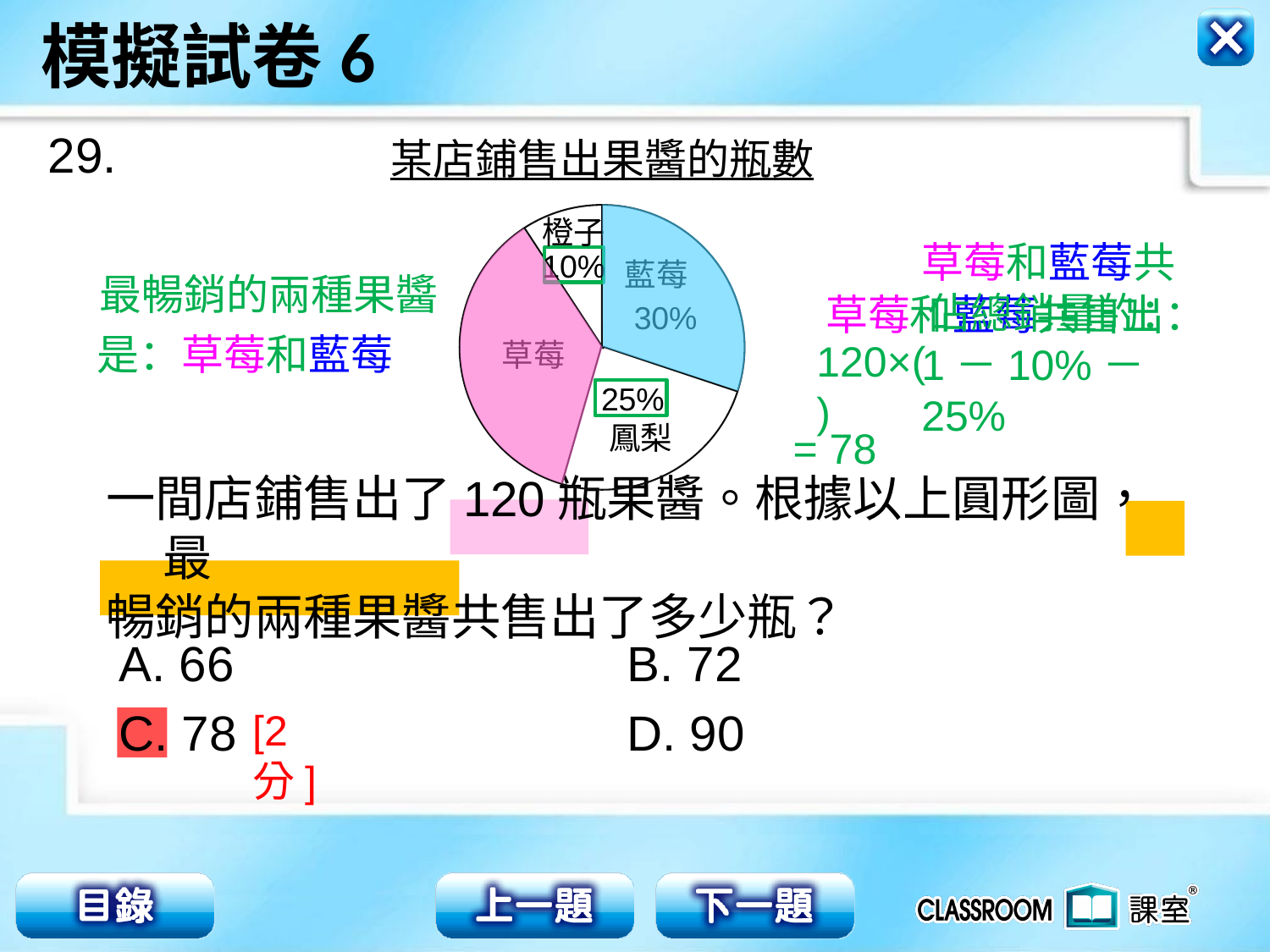

29.
某店鋪售出果醬的瓶數

橙子
10%
藍莓
30%
草莓
鳳梨
25%
草莓和藍莓共

最暢銷的兩種果醬
佔總銷量的：
草莓和藍莓共售出：
是：草莓和藍莓
120×(                        )
1－10%－25%

= 78
一間店鋪售出了120瓶果醬。根據以上圓形圖，最
暢銷的兩種果醬共售出了多少瓶？

A. 66 			B. 72
C. 78 			D. 90
[2分]